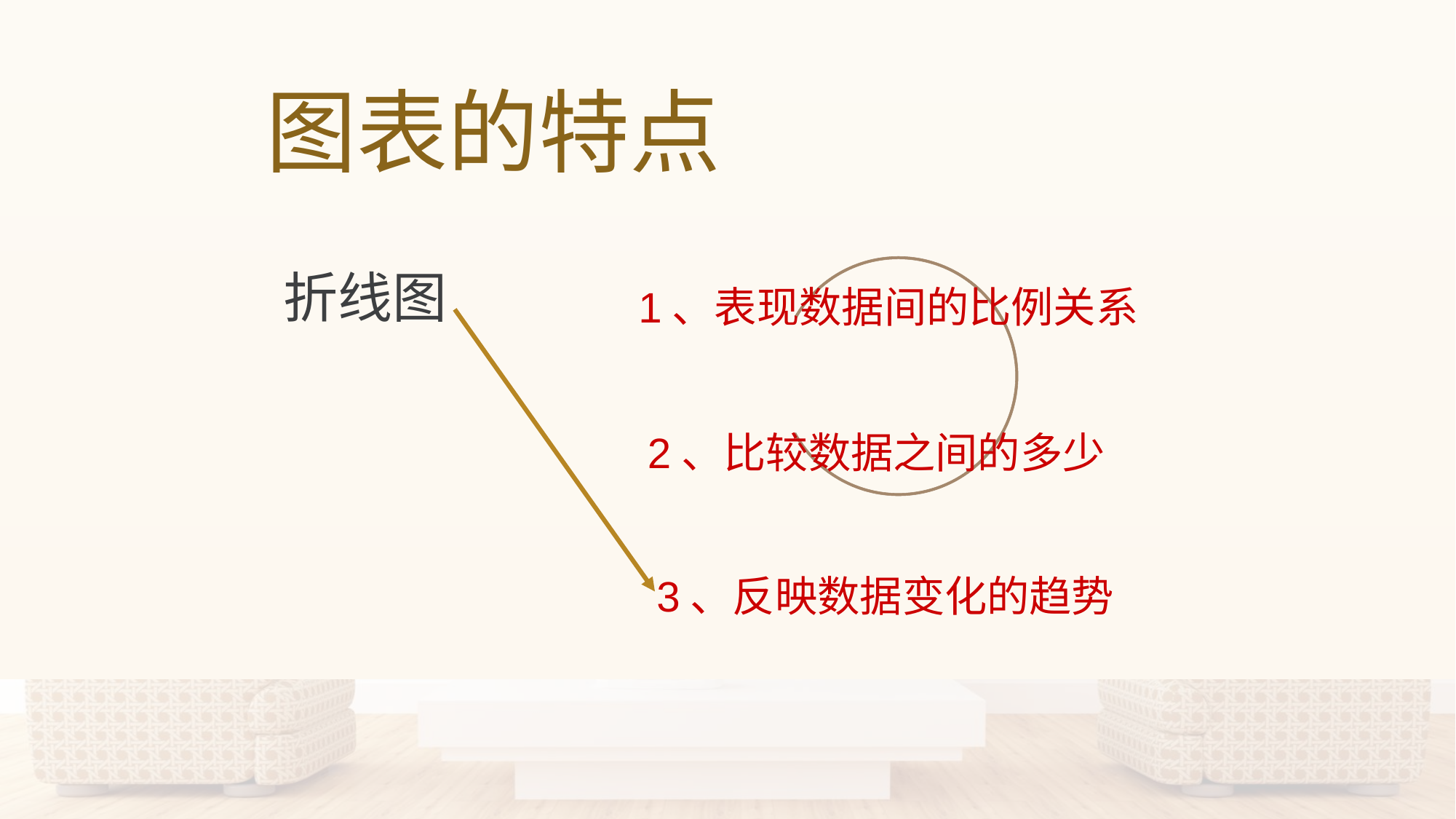

# 图表的特点
折线图
1、表现数据间的比例关系

2、比较数据之间的多少
3、反映数据变化的趋势